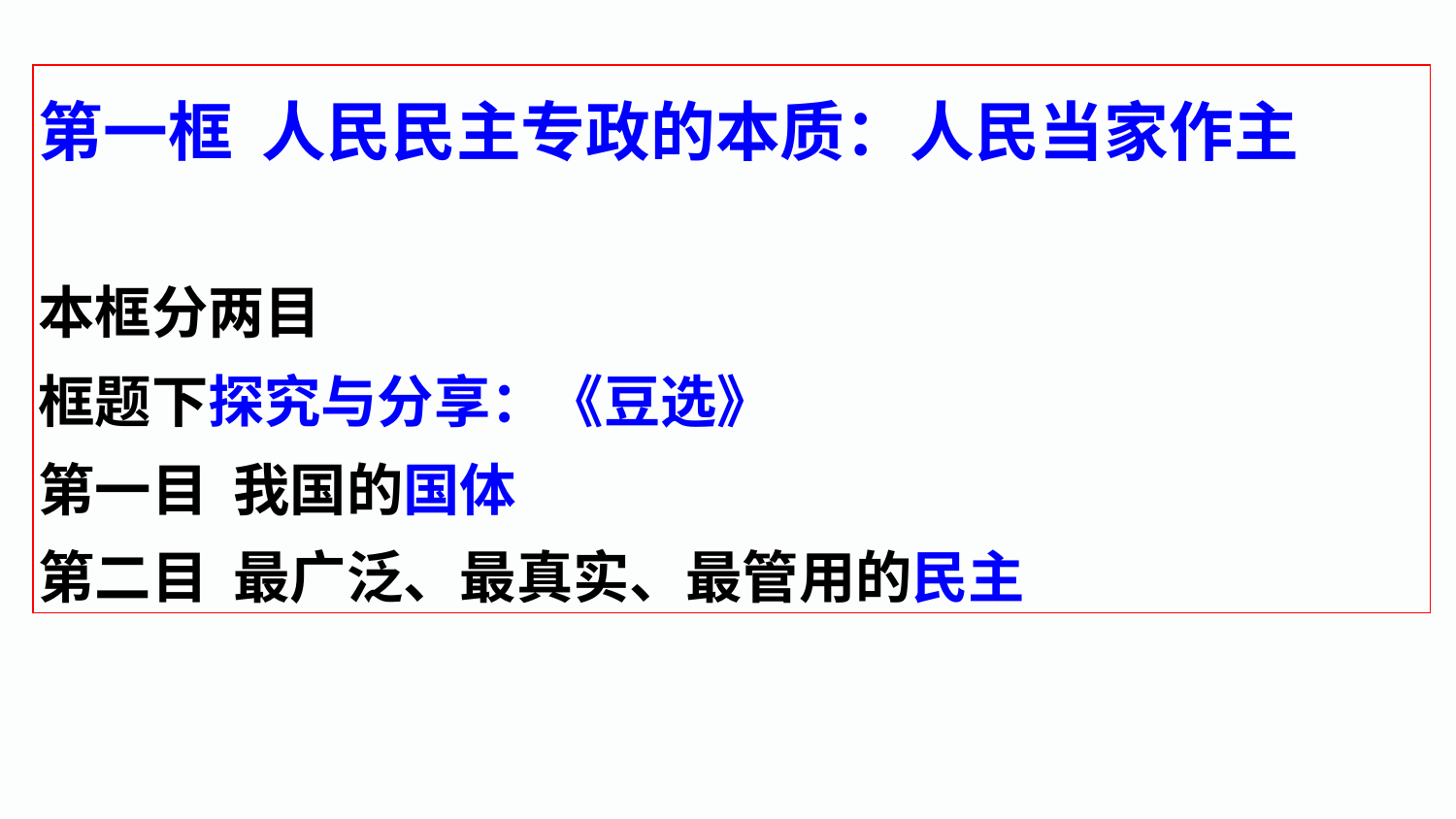

第一框  人民民主专政的本质：人民当家作主

本框分两目
框题下探究与分享：《豆选》
第一目  我国的国体
第二目  最广泛、最真实、最管用的民主